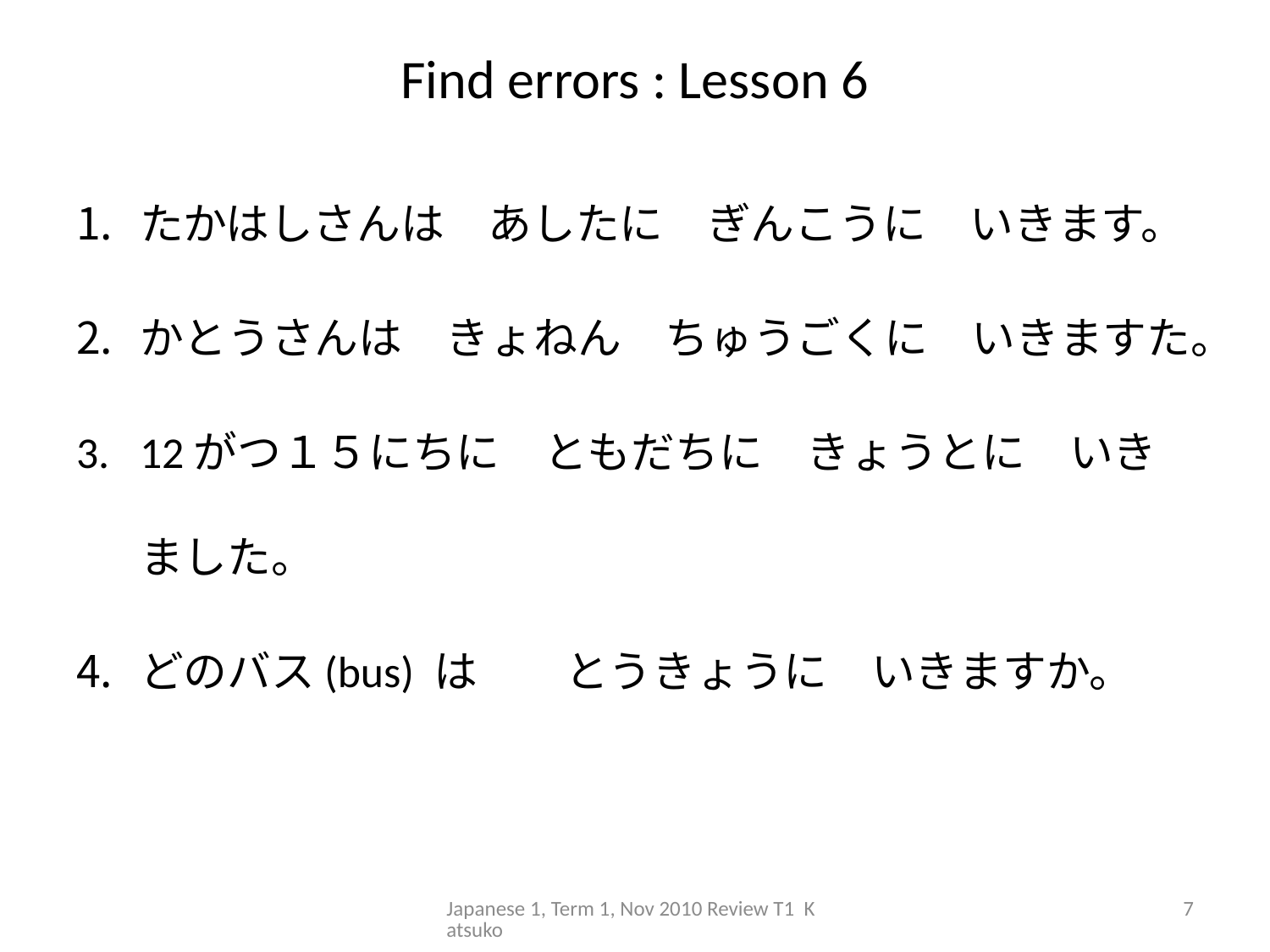

# Find errors : Lesson 6
たかはしさんは　あしたに　ぎんこうに　いきます。
かとうさんは　きょねん　ちゅうごくに　いきますた。
3.	12がつ１５にちに　ともだちに　きょうとに　いきました。
どのバス(bus) は　　とうきょうに　いきますか。
Japanese 1, Term 1, Nov 2010 Review T1  Katsuko
7